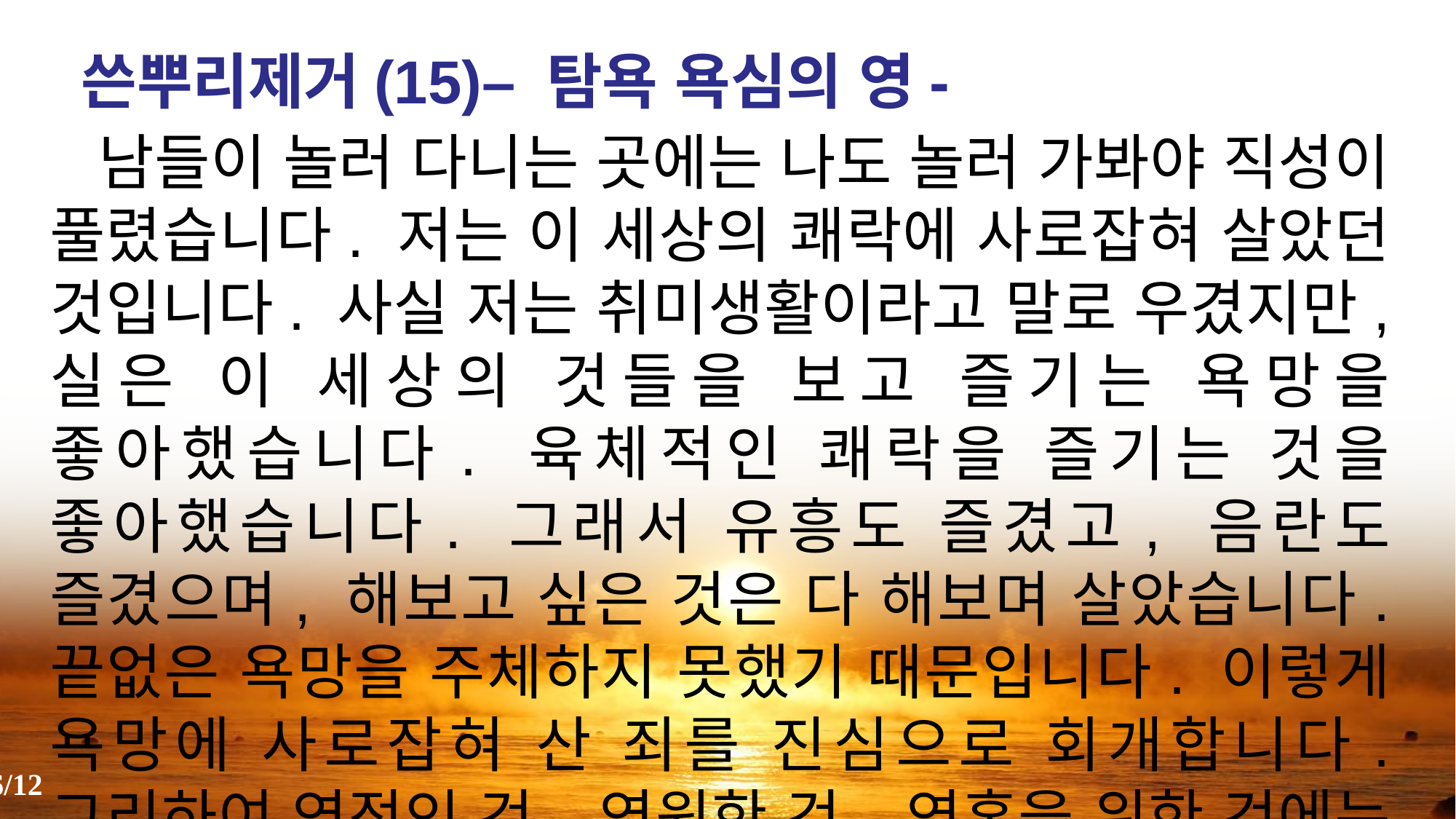

쓴뿌리제거(15)– 탐욕 욕심의 영-
  남들이 놀러 다니는 곳에는 나도 놀러 가봐야 직성이 풀렸습니다. 저는 이 세상의 쾌락에 사로잡혀 살았던 것입니다. 사실 저는 취미생활이라고 말로 우겼지만, 실은 이 세상의 것들을 보고 즐기는 욕망을 좋아했습니다. 육체적인 쾌락을 즐기는 것을 좋아했습니다. 그래서 유흥도 즐겼고, 음란도 즐겼으며, 해보고 싶은 것은 다 해보며 살았습니다. 끝없은 욕망을 주체하지 못했기 때문입니다. 이렇게 욕망에 사로잡혀 산 죄를 진심으로 회개합니다. 그리하여 영적인 것, 영원한 것, 영혼을 위한 것에는 욕심을 내지 못했습니다.